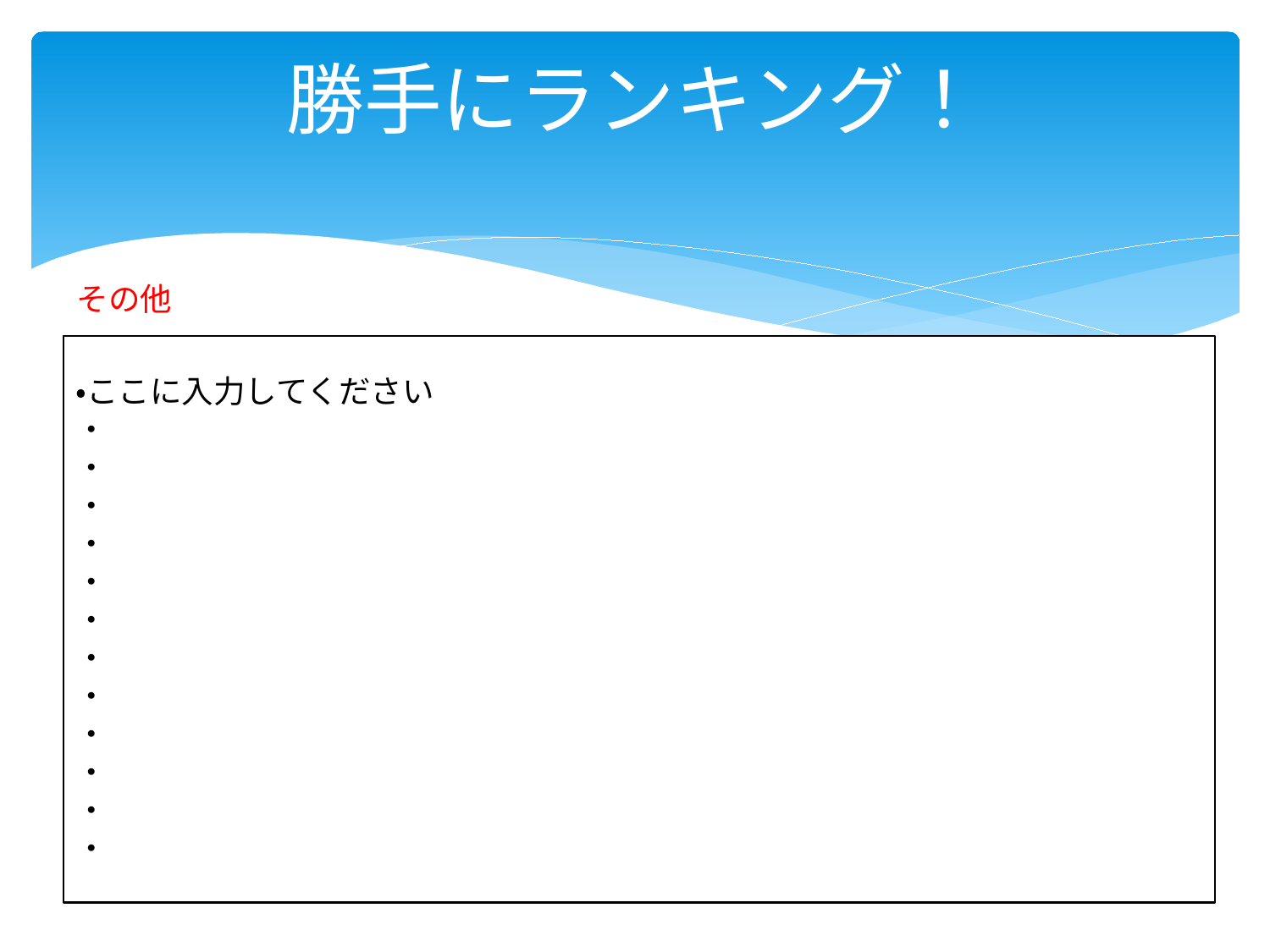

# 勝手にランキング！
その他
・ここに入力してください
・
・
・
・
・
・
・
・
・
・
・
・